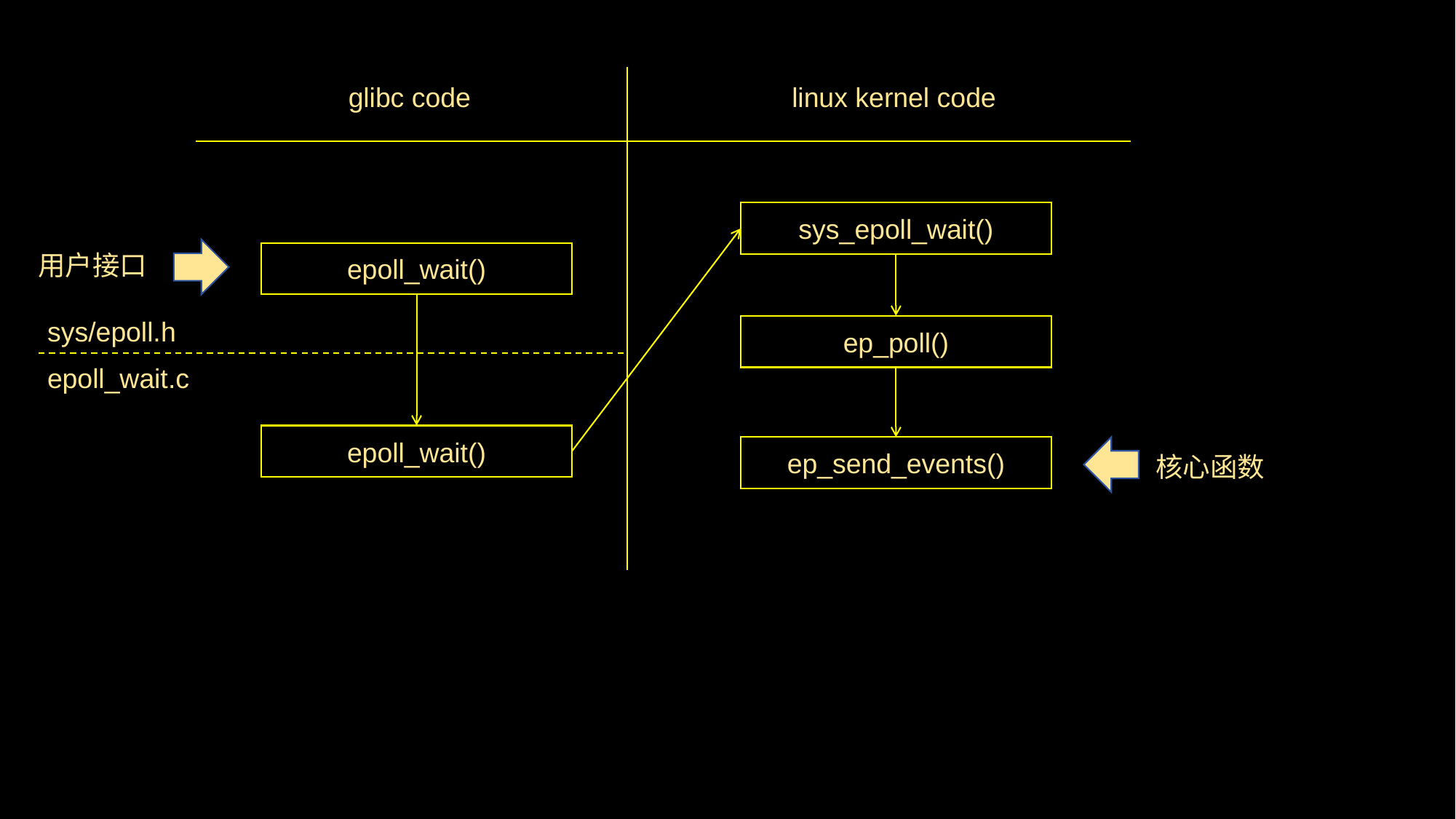

glibc code
linux kernel code
sys_epoll_wait()

用户接口
epoll_wait()
sys/epoll.h
ep_poll()
epoll_wait.c
epoll_wait()
ep_send_events()

核心函数